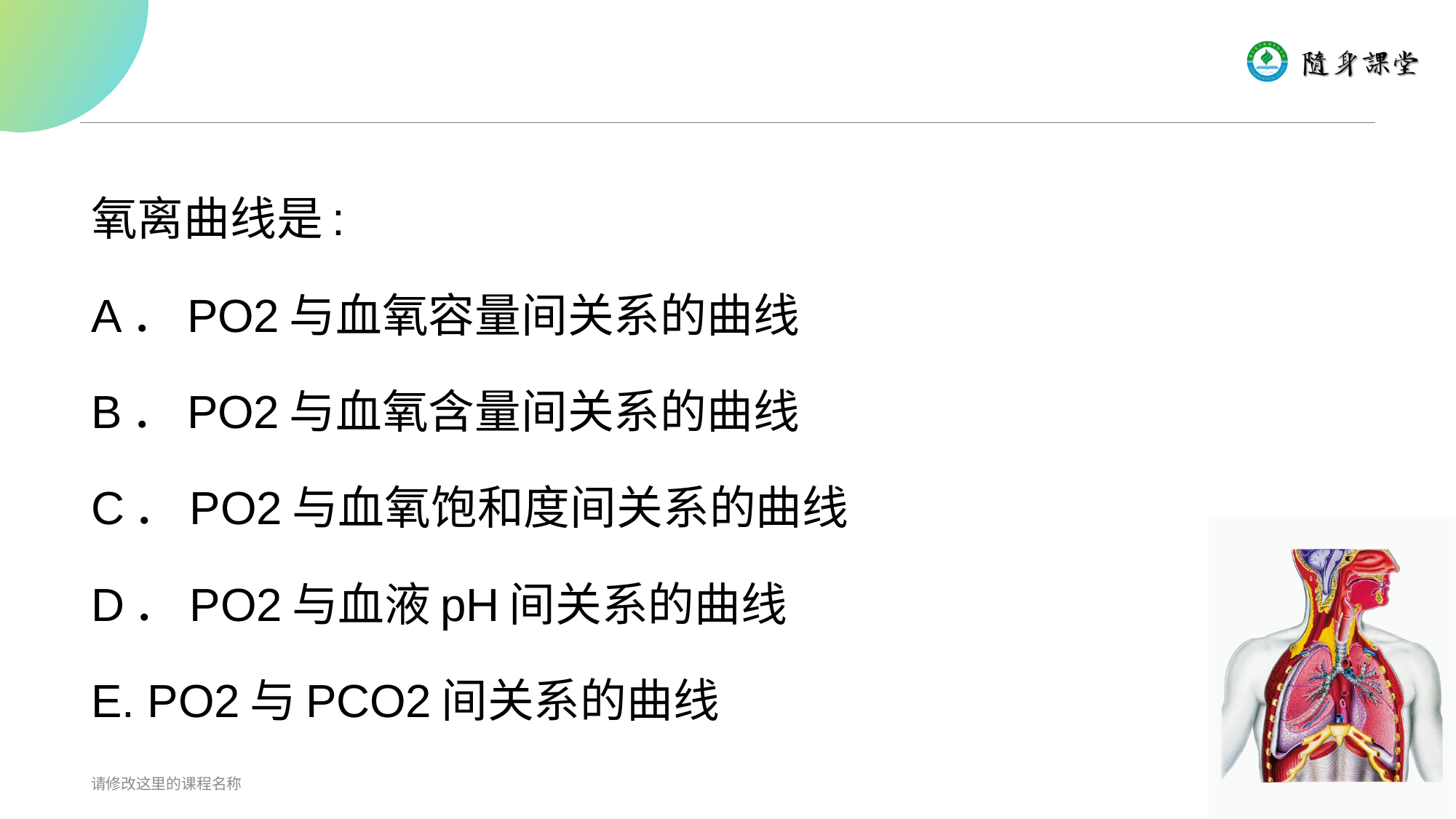

#
氧离曲线是:
A．PO2与血氧容量间关系的曲线
B．PO2与血氧含量间关系的曲线
C．PO2与血氧饱和度间关系的曲线
D．PO2与血液pH间关系的曲线
E. PO2与PCO2间关系的曲线
请修改这里的课程名称
77